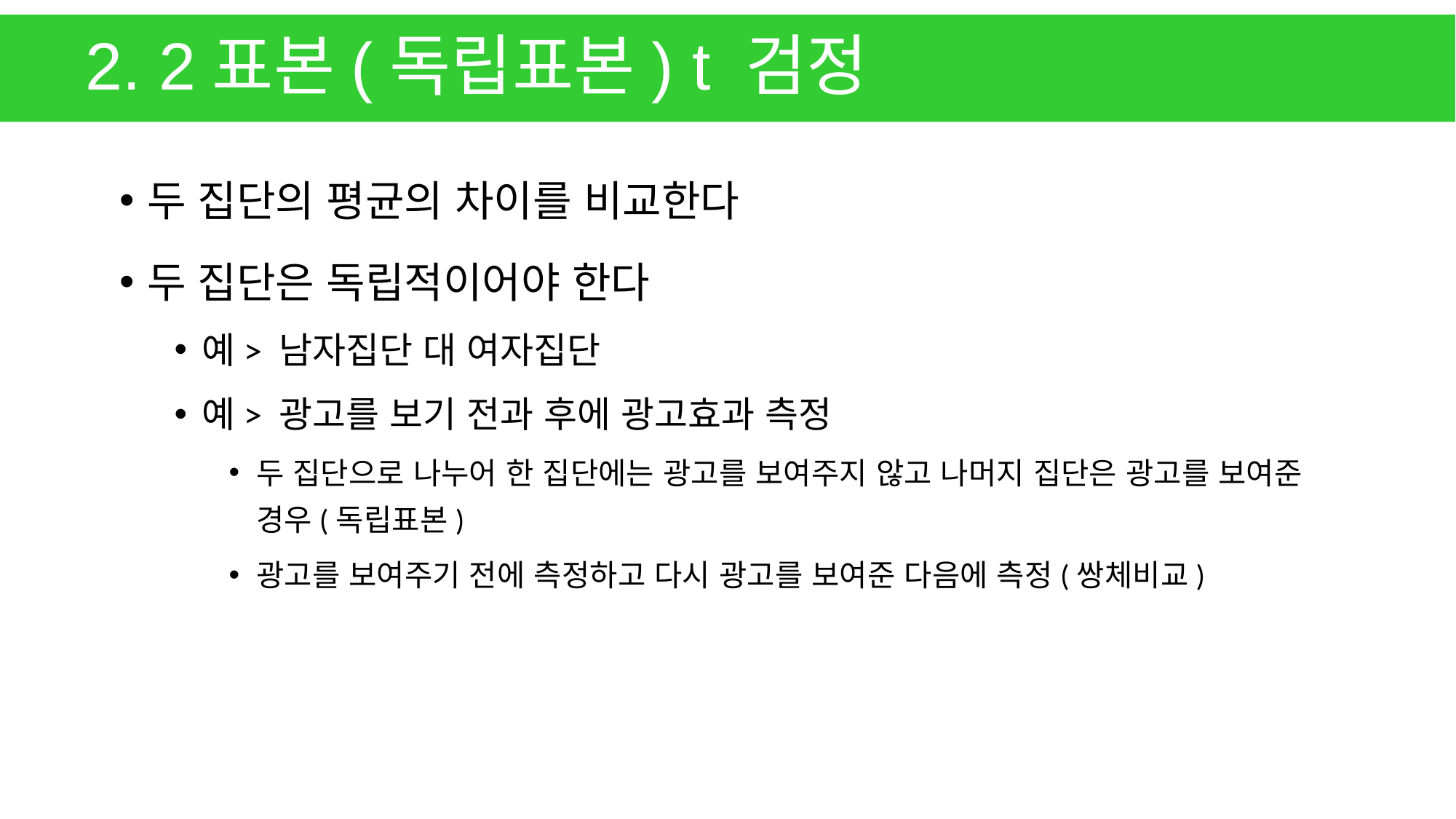

2. 2표본(독립표본) t 검정
두 집단의 평균의 차이를 비교한다
두 집단은 독립적이어야 한다
예> 남자집단 대 여자집단
예> 광고를 보기 전과 후에 광고효과 측정
두 집단으로 나누어 한 집단에는 광고를 보여주지 않고 나머지 집단은 광고를 보여준 경우(독립표본)
광고를 보여주기 전에 측정하고 다시 광고를 보여준 다음에 측정(쌍체비교)